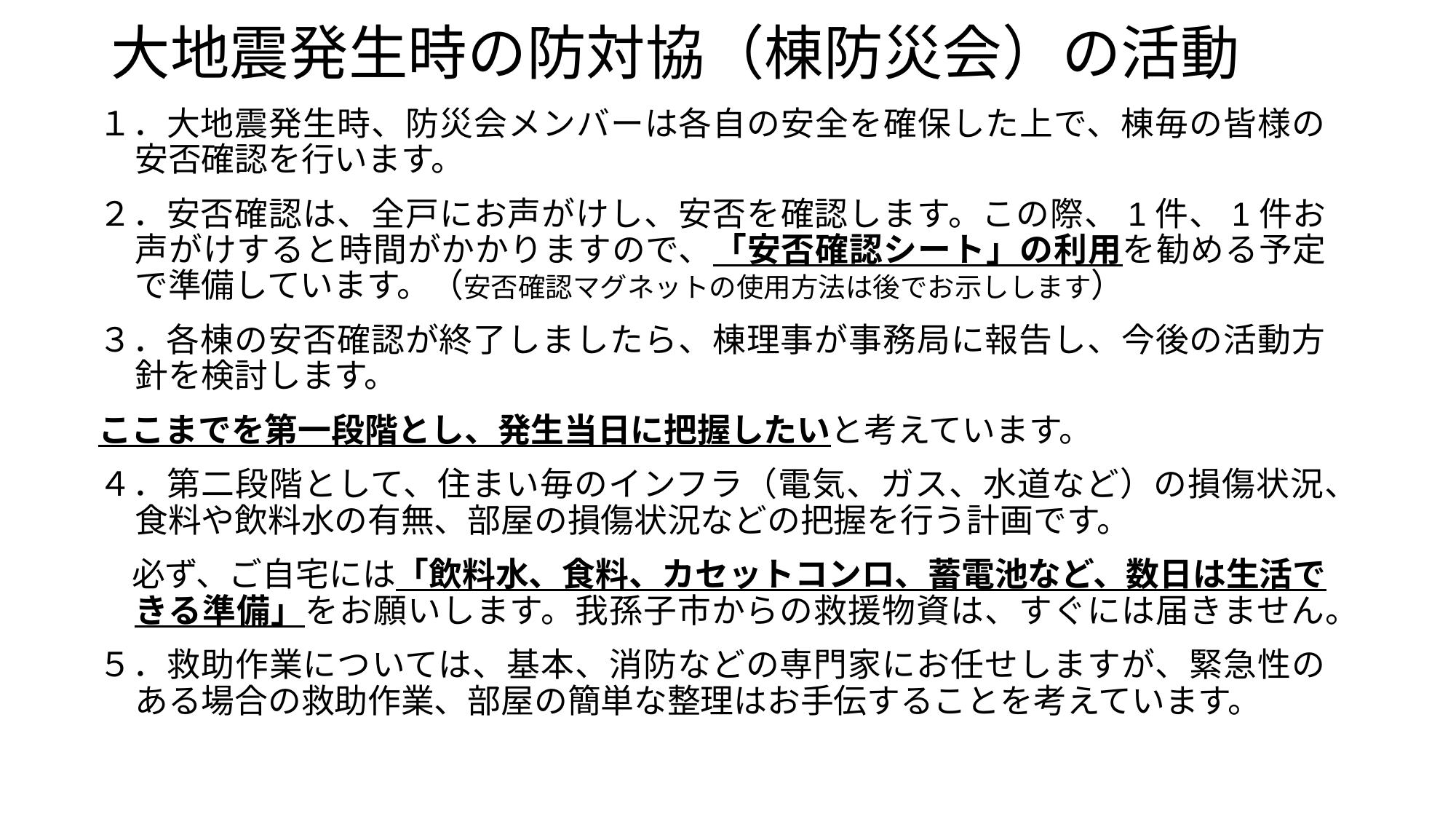

# 大地震発生時の防対協（棟防災会）の活動
１．大地震発生時、防災会メンバーは各自の安全を確保した上で、棟毎の皆様の安否確認を行います。
２．安否確認は、全戸にお声がけし、安否を確認します。この際、1件、1件お声がけすると時間がかかりますので、「安否確認シート」の利用を勧める予定で準備しています。（安否確認マグネットの使用方法は後でお示しします）
３．各棟の安否確認が終了しましたら、棟理事が事務局に報告し、今後の活動方針を検討します。
ここまでを第一段階とし、発生当日に把握したいと考えています。
４．第二段階として、住まい毎のインフラ（電気、ガス、水道など）の損傷状況、食料や飲料水の有無、部屋の損傷状況などの把握を行う計画です。
　必ず、ご自宅には「飲料水、食料、カセットコンロ、蓄電池など、数日は生活できる準備」をお願いします。我孫子市からの救援物資は、すぐには届きません。
５．救助作業については、基本、消防などの専門家にお任せしますが、緊急性のある場合の救助作業、部屋の簡単な整理はお手伝することを考えています。